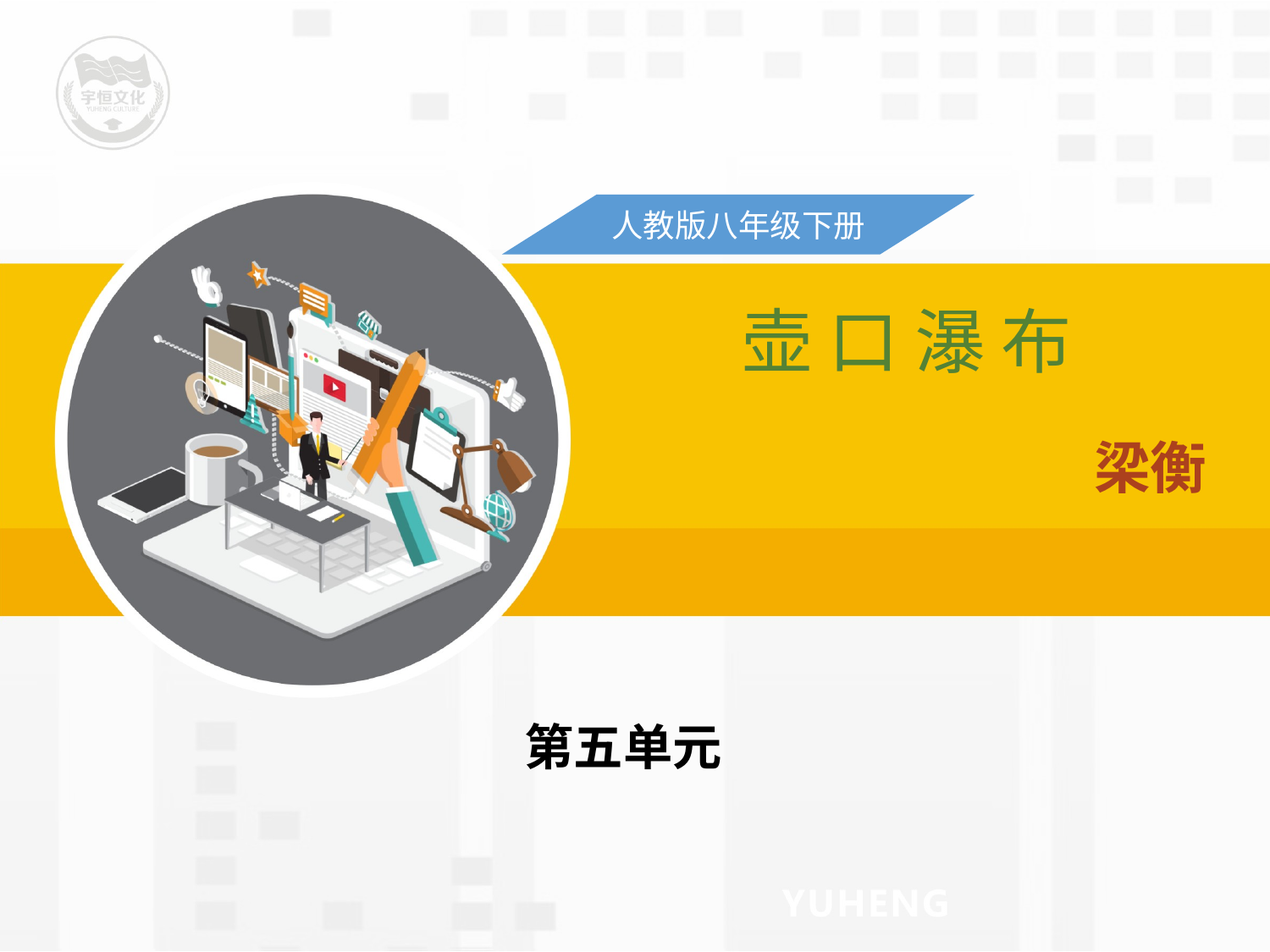

人教版八年级下册
壶 口 瀑 布
梁衡
第五单元